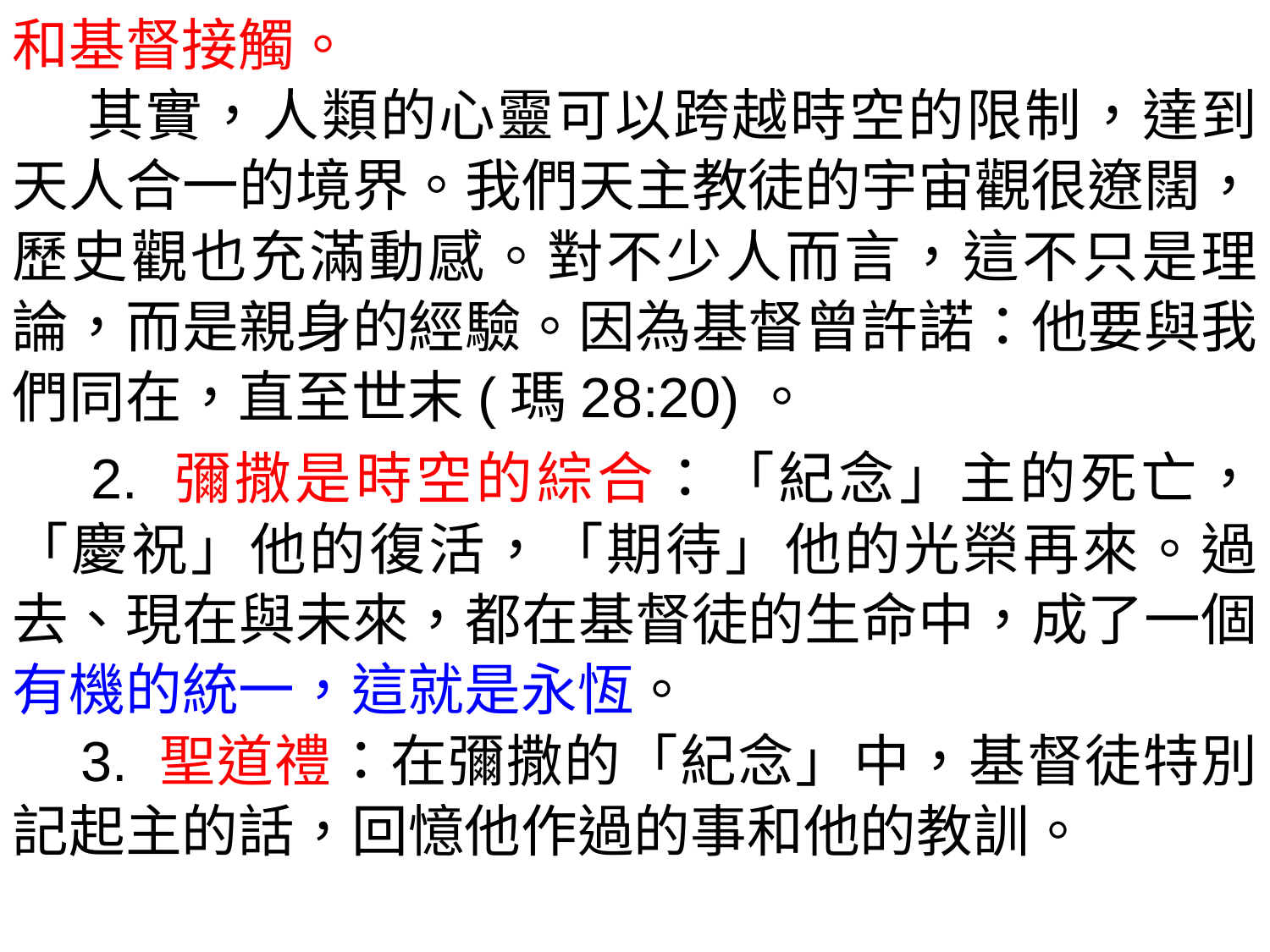

和基督接觸。
    其實，人類的心靈可以跨越時空的限制，達到天人合一的境界。我們天主教徒的宇宙觀很遼闊，歷史觀也充滿動感。對不少人而言，這不只是理論，而是親身的經驗。因為基督曾許諾：他要與我們同在，直至世末(瑪28:20)。
    2. 彌撒是時空的綜合：「紀念」主的死亡，「慶祝」他的復活，「期待」他的光榮再來。過去、現在與未來，都在基督徒的生命中，成了一個有機的統一，這就是永恆。
    3. 聖道禮：在彌撒的「紀念」中，基督徒特別記起主的話，回憶他作過的事和他的教訓。